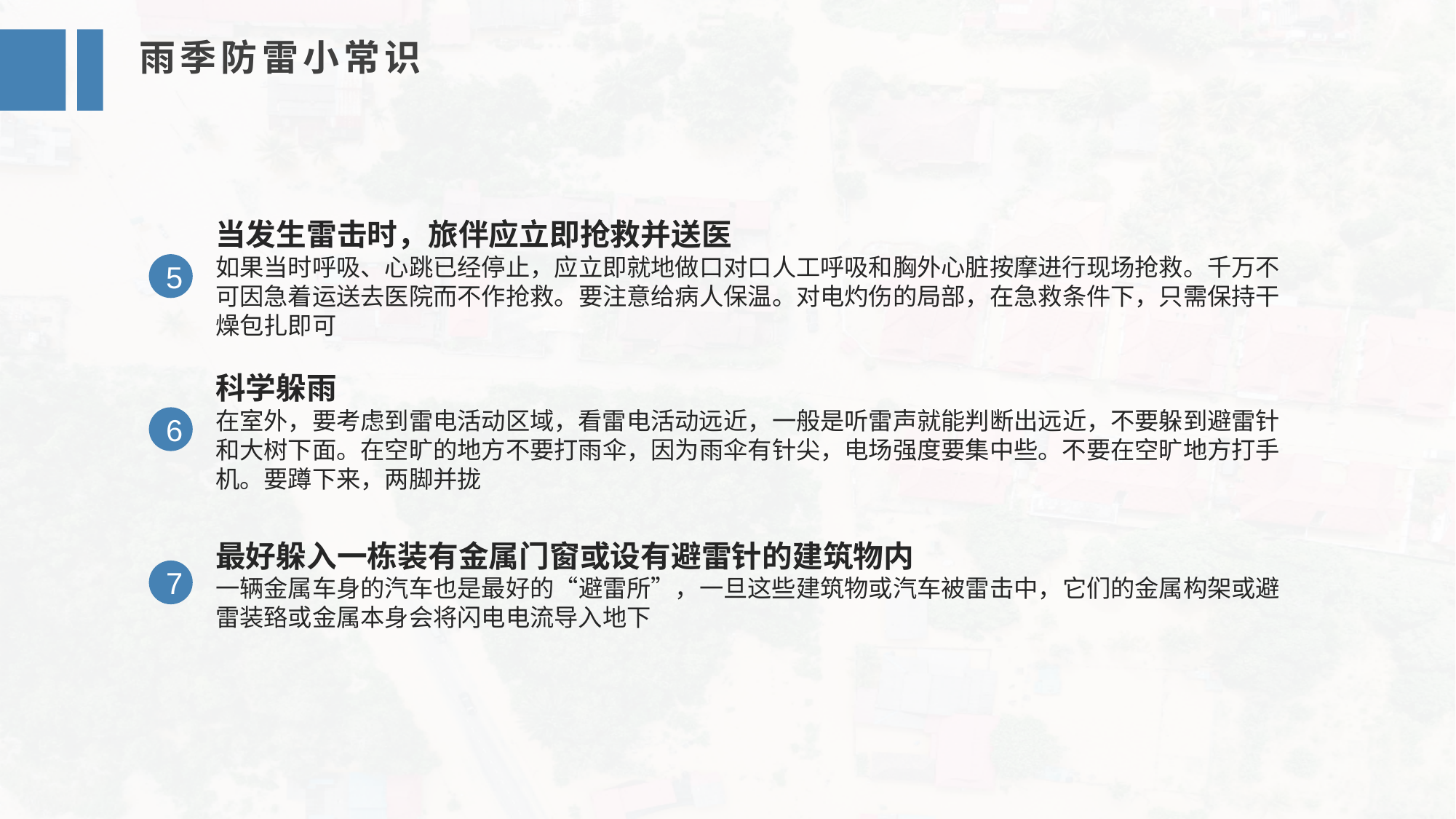

雨季防雷小常识
当发生雷击时，旅伴应立即抢救并送医
如果当时呼吸、心跳已经停止，应立即就地做口对口人工呼吸和胸外心脏按摩进行现场抢救。千万不可因急着运送去医院而不作抢救。要注意给病人保温。对电灼伤的局部，在急救条件下，只需保持干燥包扎即可
5
科学躲雨
在室外，要考虑到雷电活动区域，看雷电活动远近，一般是听雷声就能判断出远近，不要躲到避雷针和大树下面。在空旷的地方不要打雨伞，因为雨伞有针尖，电场强度要集中些。不要在空旷地方打手机。要蹲下来，两脚并拢
6
最好躲入一栋装有金属门窗或设有避雷针的建筑物内
一辆金属车身的汽车也是最好的“避雷所”，一旦这些建筑物或汽车被雷击中，它们的金属构架或避雷装臵或金属本身会将闪电电流导入地下
7